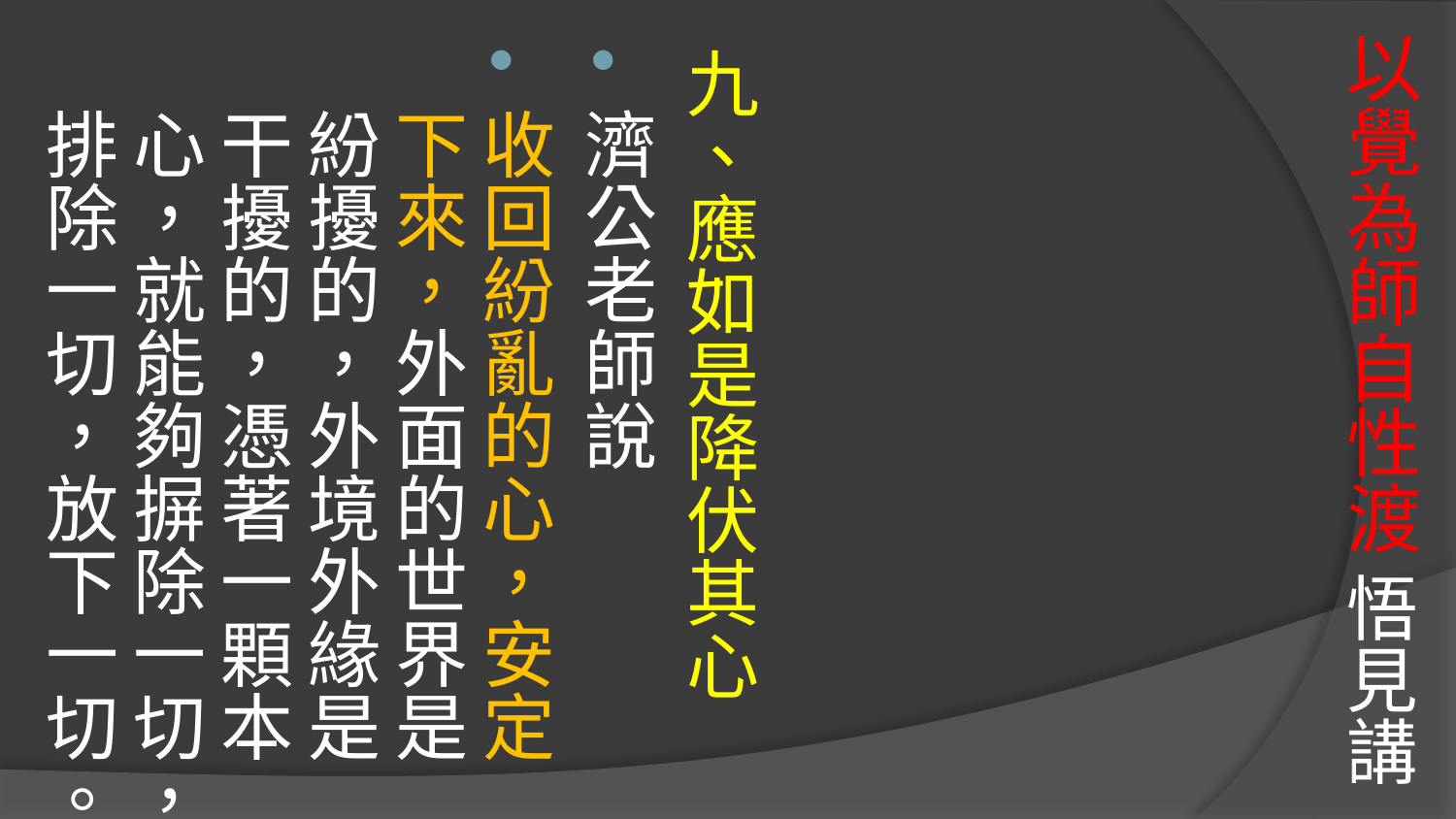

# 以覺為師自性渡 悟見講
九、應如是降伏其心
濟公老師說
收回紛亂的心，安定下來，外面的世界是紛擾的，外境外緣是干擾的，憑著一顆本心，就能夠摒除一切，排除一切，放下一切。